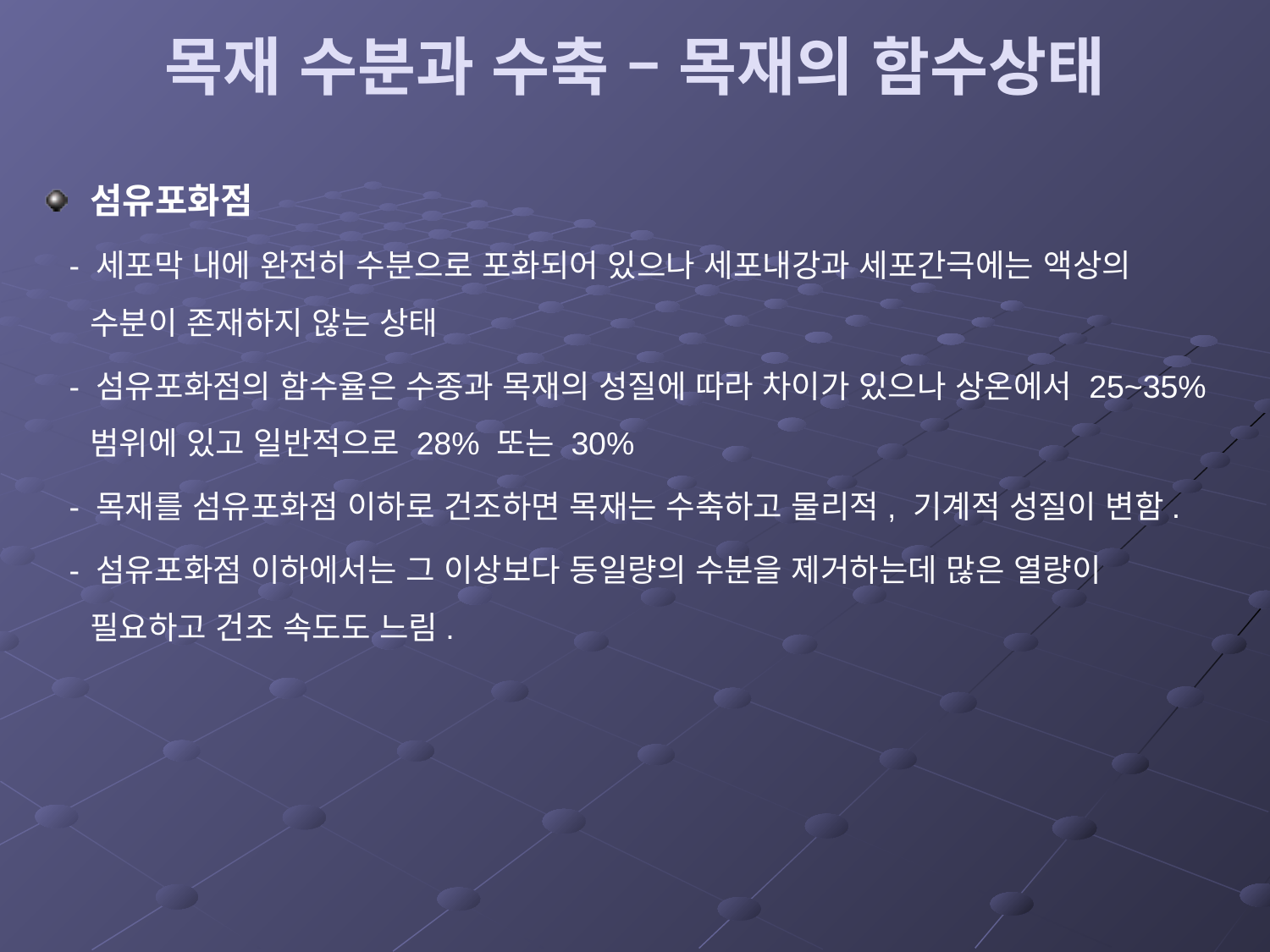

# 목재 수분과 수축 – 목재의 함수상태
섬유포화점
   - 세포막 내에 완전히 수분으로 포화되어 있으나 세포내강과 세포간극에는 액상의 수분이 존재하지 않는 상태
   - 섬유포화점의 함수율은 수종과 목재의 성질에 따라 차이가 있으나 상온에서 25~35% 범위에 있고 일반적으로 28% 또는 30%
   - 목재를 섬유포화점 이하로 건조하면 목재는 수축하고 물리적, 기계적 성질이 변함.
   - 섬유포화점 이하에서는 그 이상보다 동일량의 수분을 제거하는데 많은 열량이 필요하고 건조 속도도 느림.